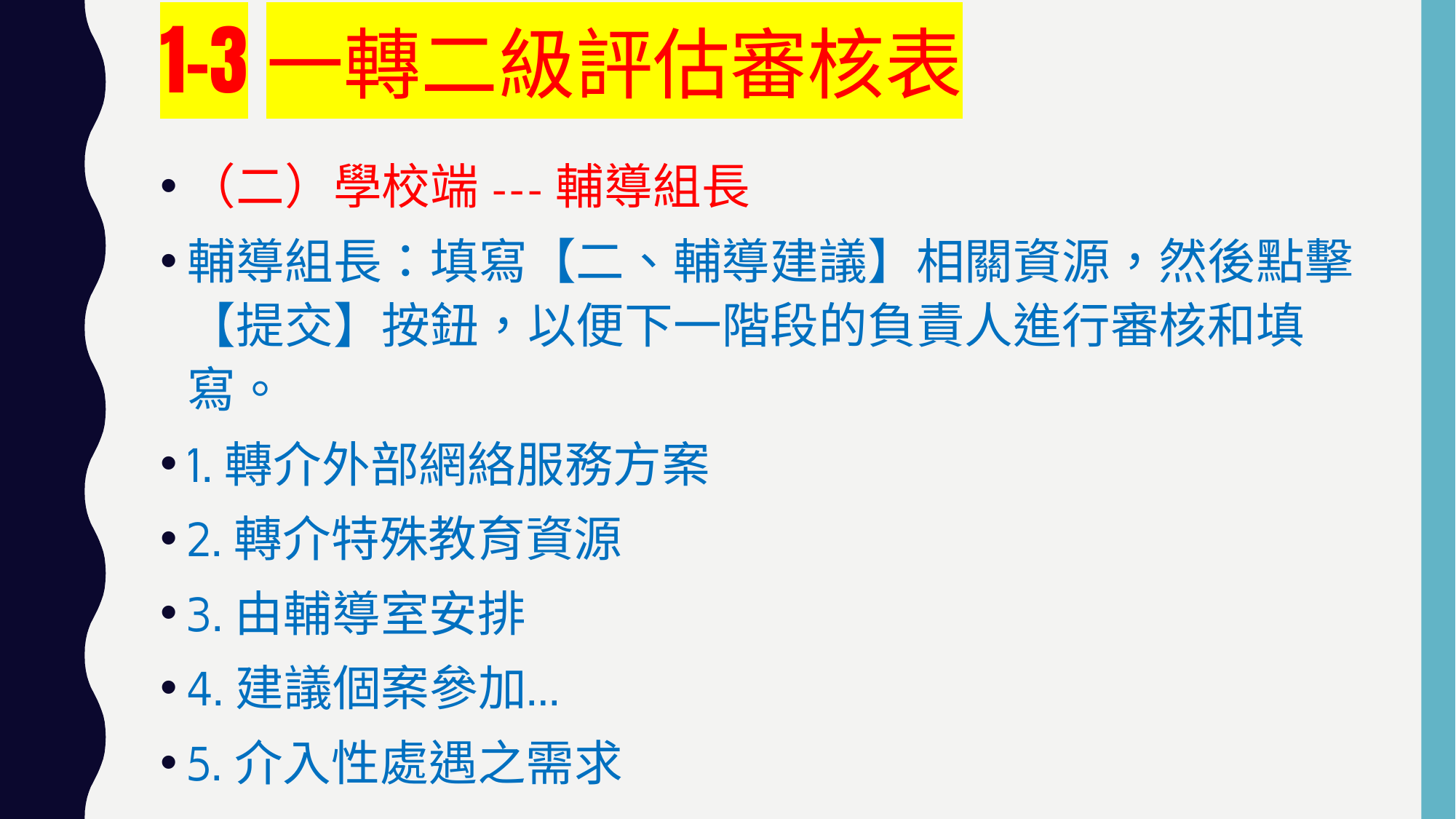

# 1-3一轉二級評估審核表
（二）學校端---輔導組長
輔導組長：填寫【二、輔導建議】相關資源，然後點擊【提交】按鈕，以便下一階段的負責人進行審核和填寫。
1.轉介外部網絡服務方案
2.轉介特殊教育資源
3.由輔導室安排
4.建議個案參加…
5.介入性處遇之需求